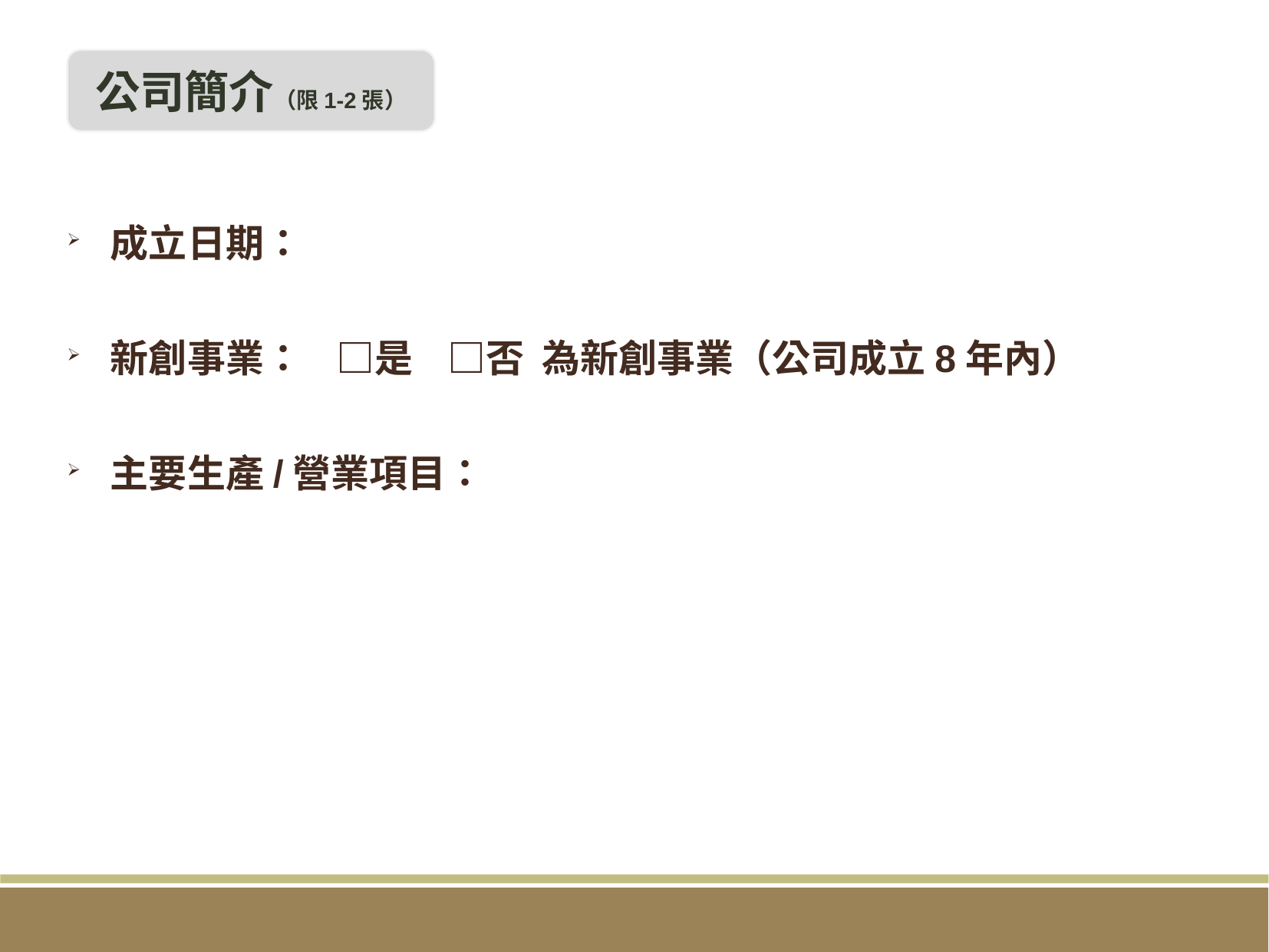

公司簡介（限1-2張）
成立日期：
新創事業：    □是    □否  為新創事業（公司成立8年內）
主要生產/營業項目：